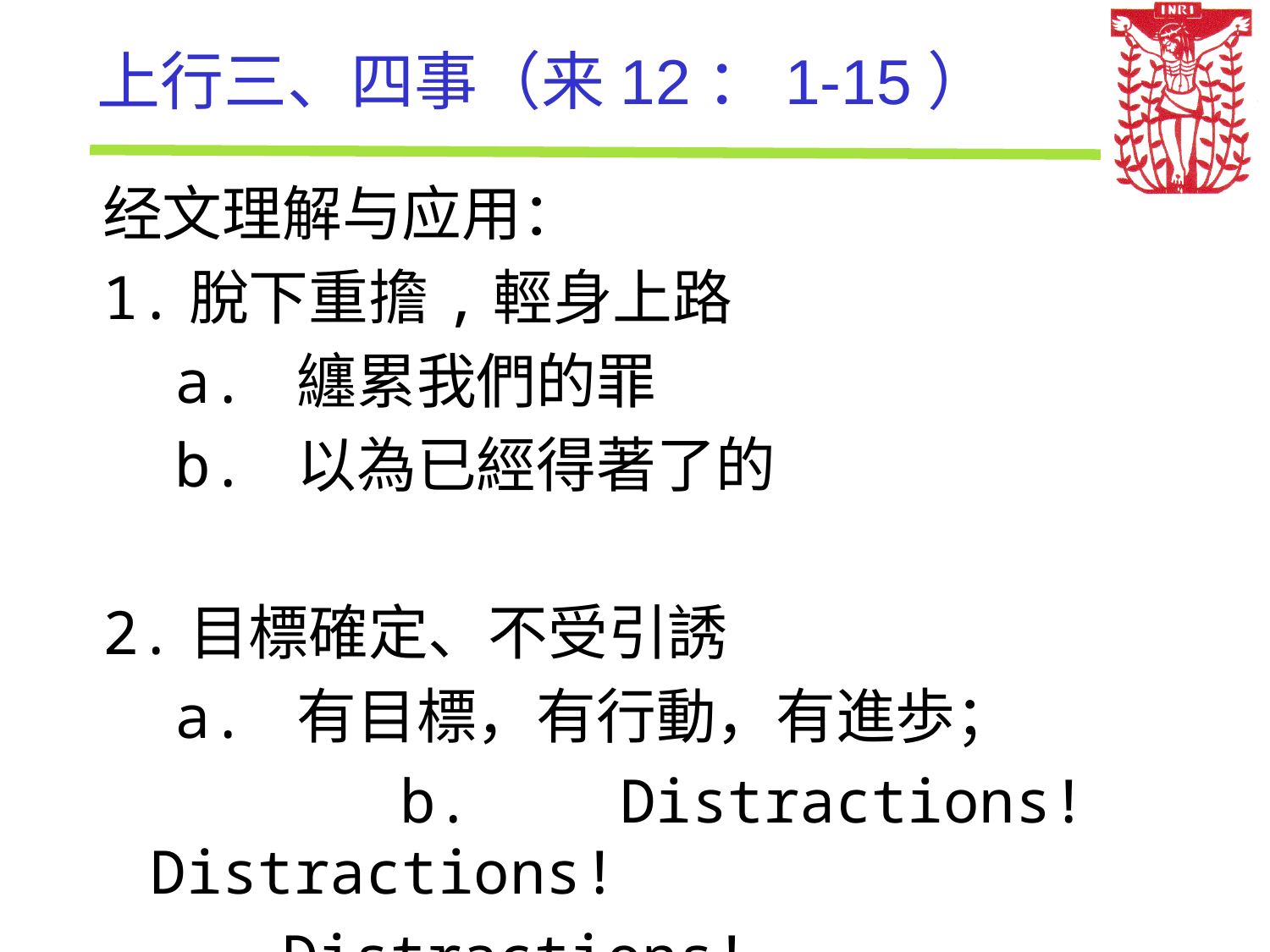

# 上行三、四事（来12：1-15）
经文理解与应用：
1.脫下重擔,輕身上路
  a. 纏累我們的罪
  b. 以為已經得著了的

2.目標確定、不受引誘
  a. 有目標，有行動，有進歩；
  b. Distractions! Distractions!
     Distractions!